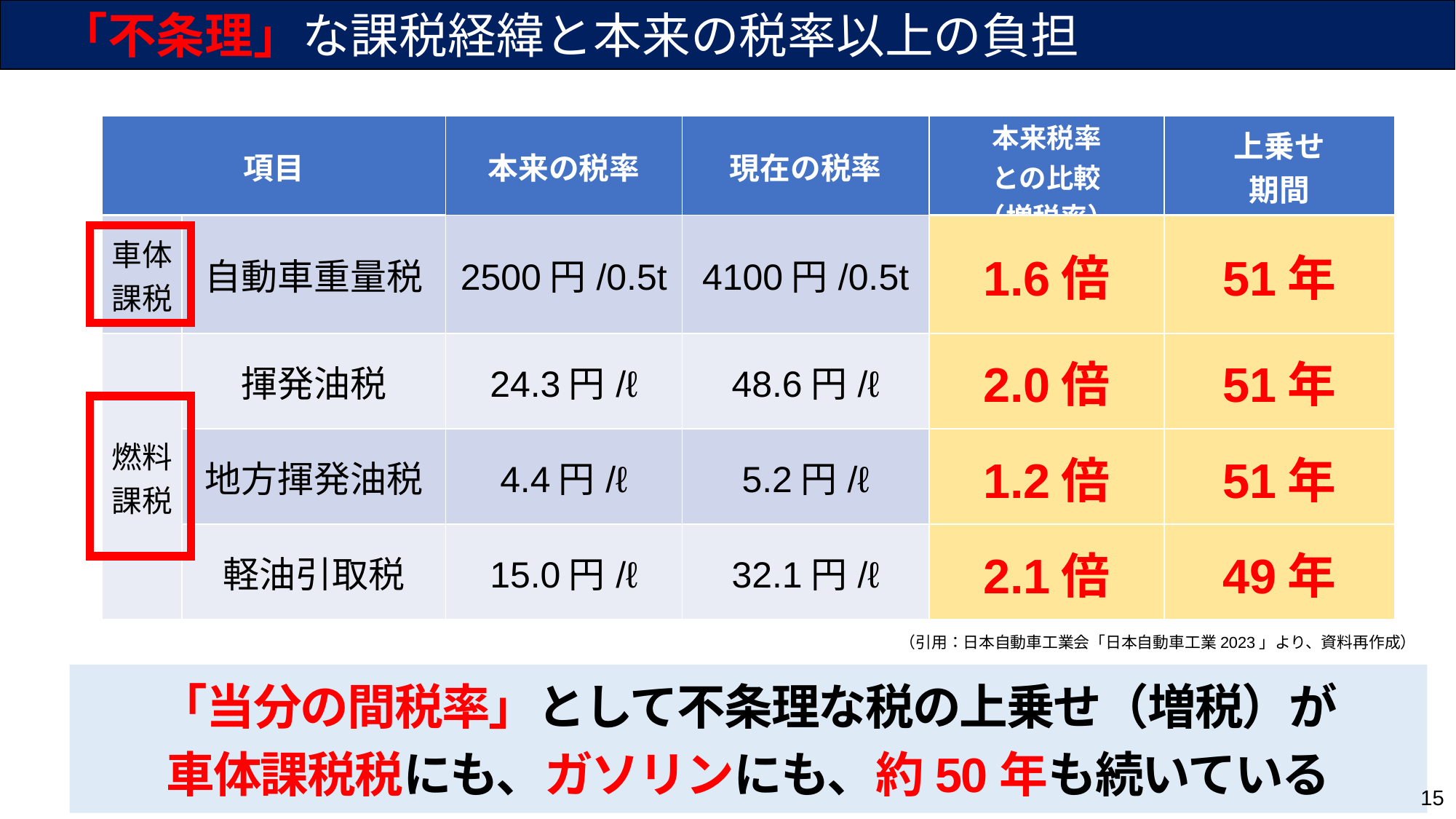

「不条理」な課税経緯と本来の税率以上の負担
| 項目 |  | 本来の税率 | 現在の税率 | 本来税率 との比較 （増税率） | 上乗せ 期間 |
| --- | --- | --- | --- | --- | --- |
| 車体 課税 | 自動車重量税 | 2500円/0.5t | 4100円/0.5t | 1.6倍 | 51年 |
| 燃料課税 | 揮発油税 | 24.3円/ℓ | 48.6円/ℓ | 2.0倍 | 51年 |
|  | 地方揮発油税 | 4.4円/ℓ | 5.2円/ℓ | 1.2倍 | 51年 |
|  | 軽油引取税 | 15.0円/ℓ | 32.1円/ℓ | 2.1倍 | 49年 |

（引用：日本自動車工業会「日本自動車工業2023」より、資料再作成）
「当分の間税率」として不条理な税の上乗せ（増税）が
車体課税税にも、ガソリンにも、約50年も続いている
15